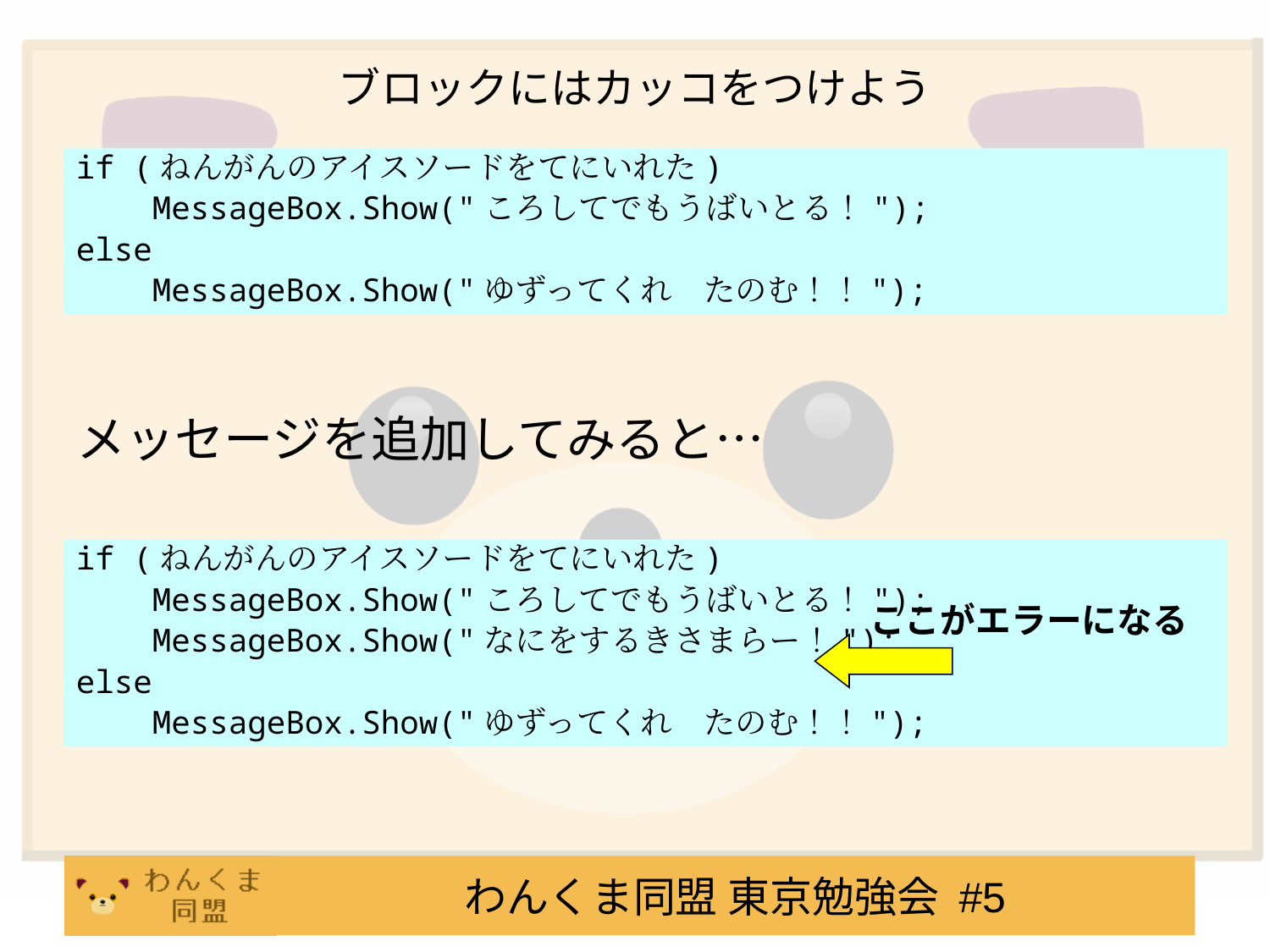

# ブロックにはカッコをつけよう
if (ねんがんのアイスソードをてにいれた)
    MessageBox.Show("ころしてでもうばいとる！");
else
    MessageBox.Show("ゆずってくれ　たのむ！！");
メッセージを追加してみると…
if (ねんがんのアイスソードをてにいれた)
    MessageBox.Show("ころしてでもうばいとる！");
    MessageBox.Show("なにをするきさまらー！");
else
    MessageBox.Show("ゆずってくれ　たのむ！！");
ここがエラーになる